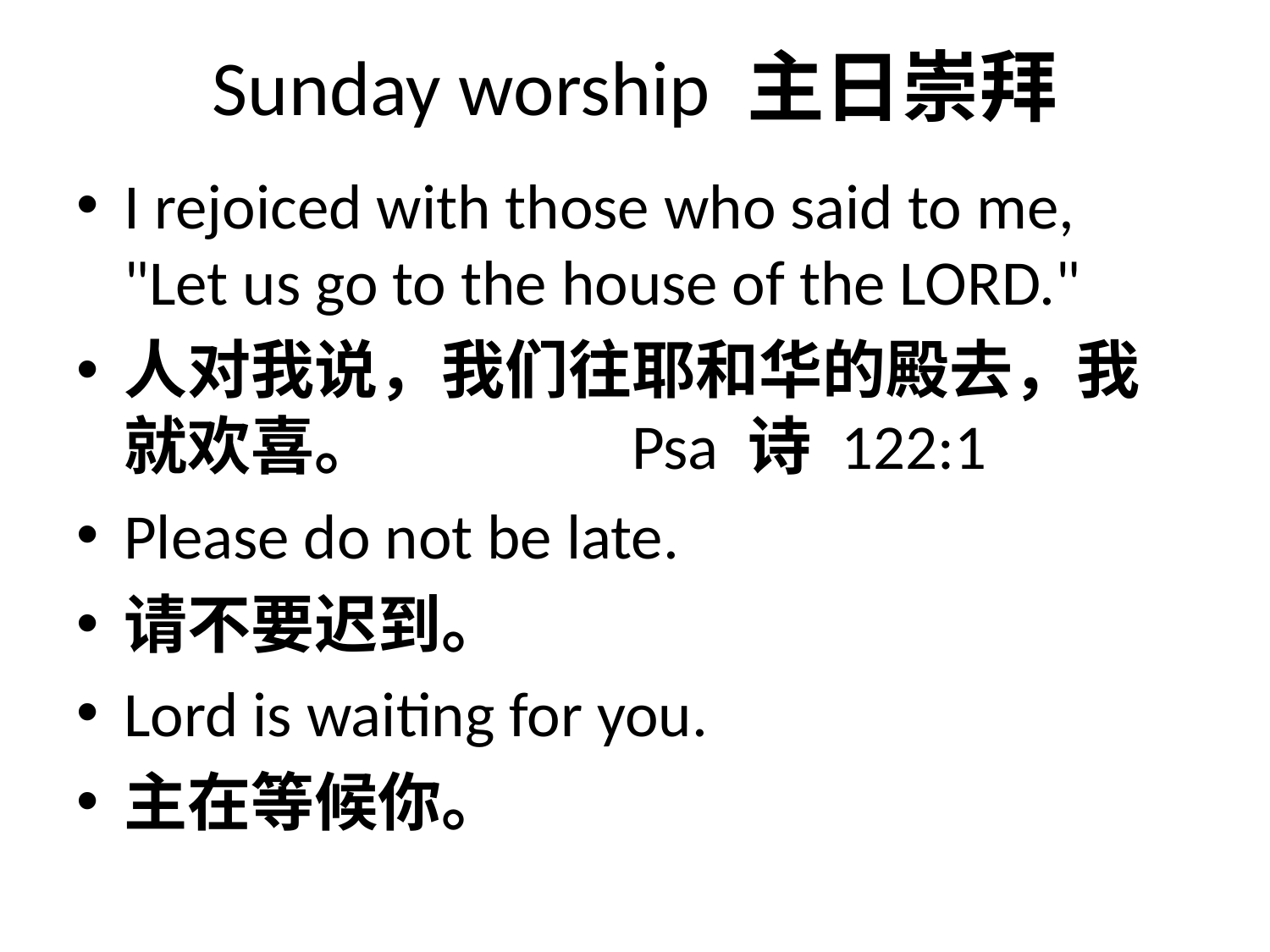

# Sunday worship 主日崇拜
I rejoiced with those who said to me, "Let us go to the house of the LORD."
人对我说，我们往耶和华的殿去，我就欢喜。		Psa 诗 122:1
Please do not be late.
请不要迟到。
Lord is waiting for you.
主在等候你。